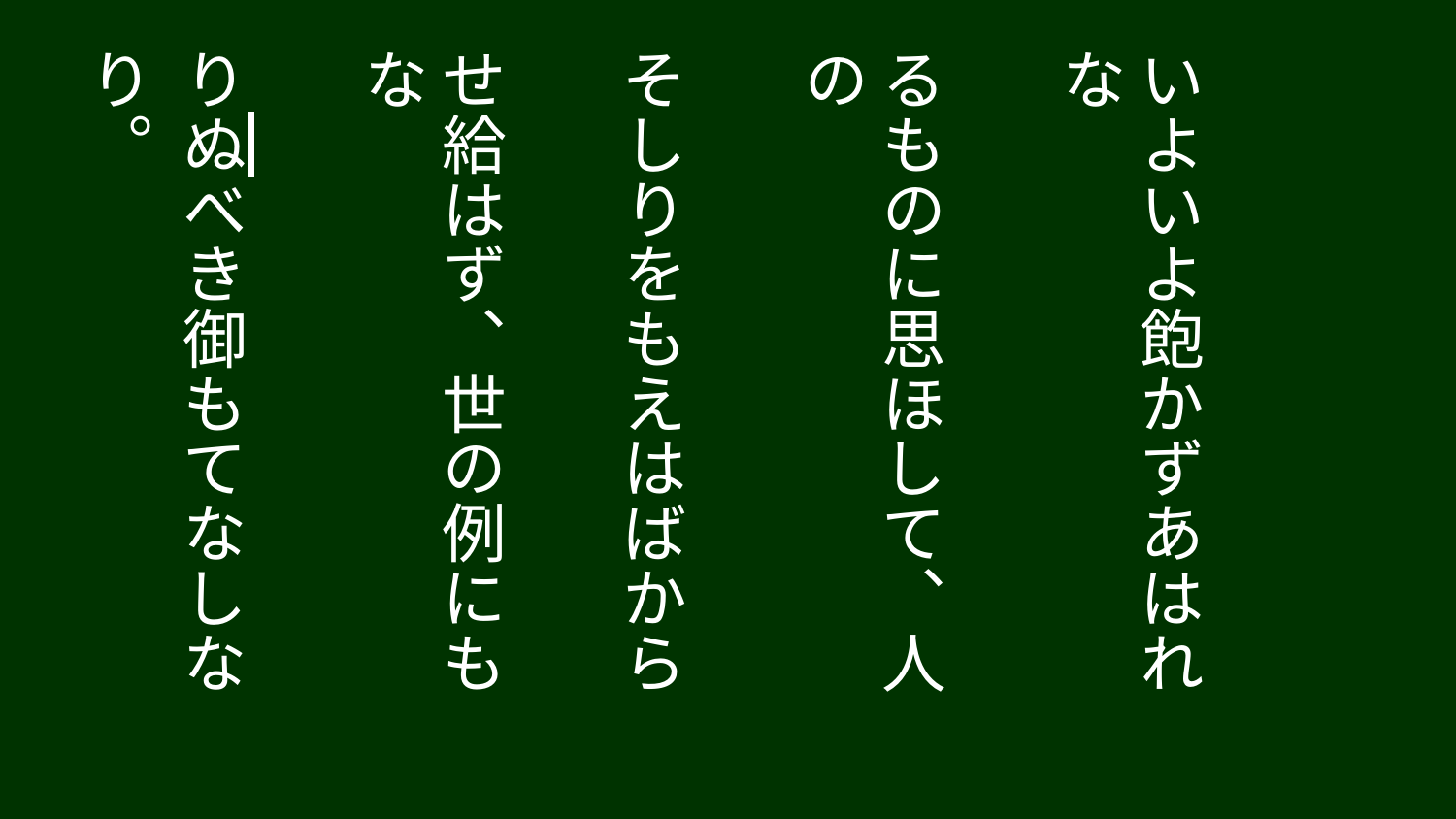

いよいよ飽かずあはれな

るものに思ほして、人の

そしりをもえはばから

せ給はず、世の例にもな

りぬべき御もてなしなり。